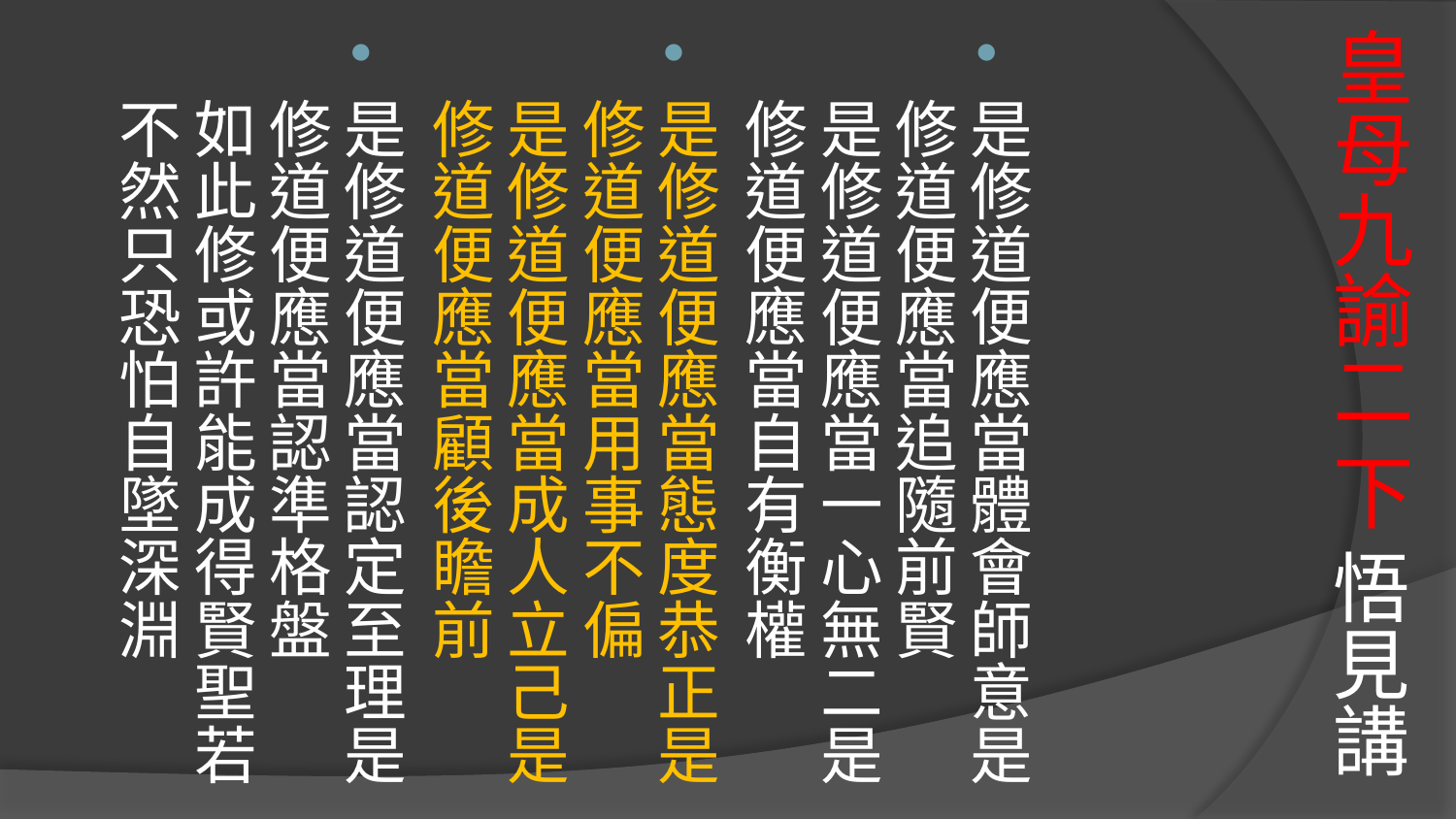

# 皇母九諭二 下 悟見講
是修道便應當體會師意是修道便應當追隨前賢
是修道便應當一心無二是修道便應當自有衡權
是修道便應當態度恭正是修道便應當用事不偏
是修道便應當成人立己是修道便應當顧後瞻前
是修道便應當認定至理是修道便應當認準格盤
如此修或許能成得賢聖若不然只恐怕自墜深淵